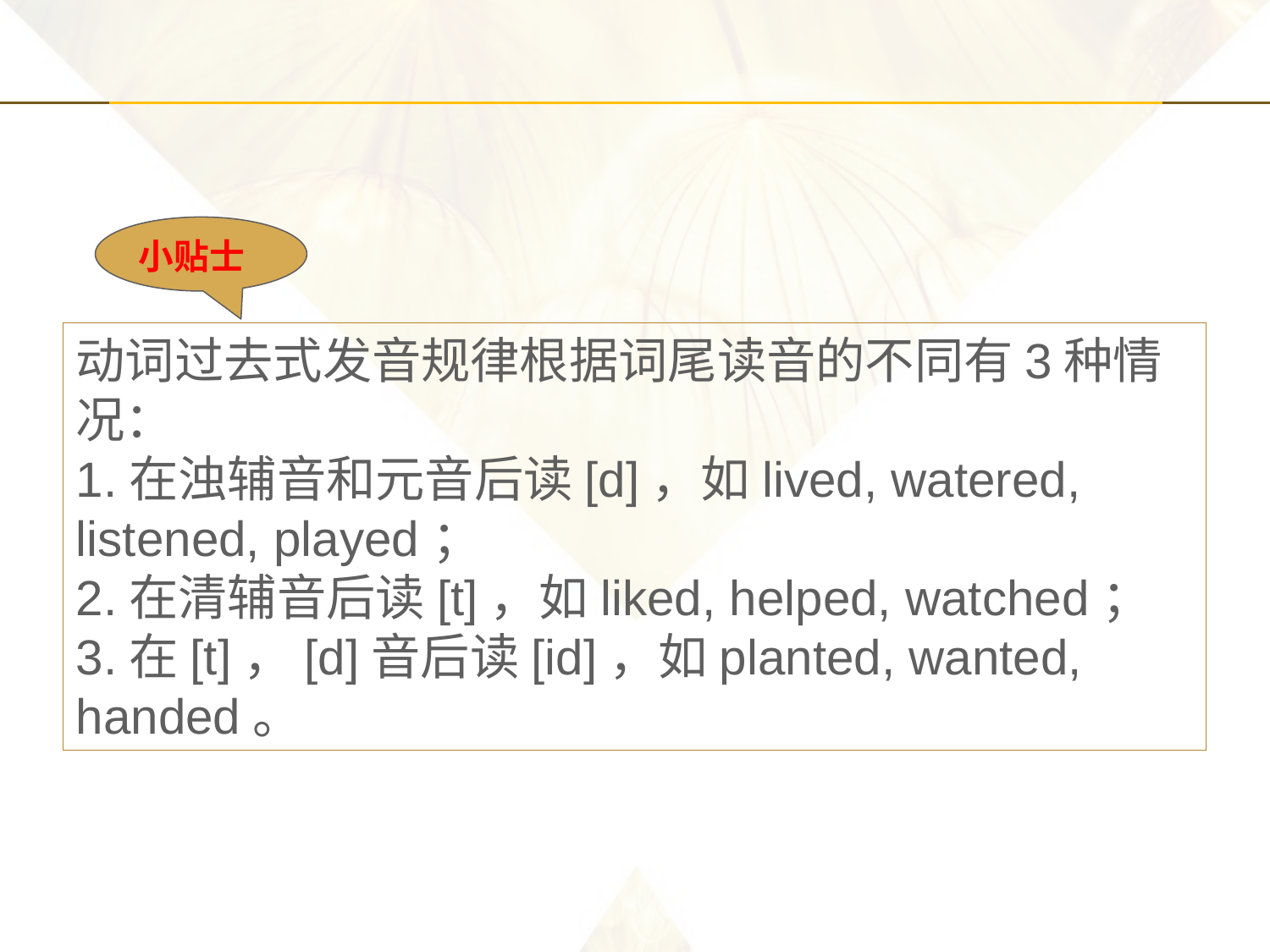

小贴士
动词过去式发音规律根据词尾读音的不同有3种情况：
1.在浊辅音和元音后读[d]，如lived, watered, listened, played；
2.在清辅音后读[t]，如liked, helped, watched；
3.在[t]，[d]音后读[id]，如planted, wanted, handed。